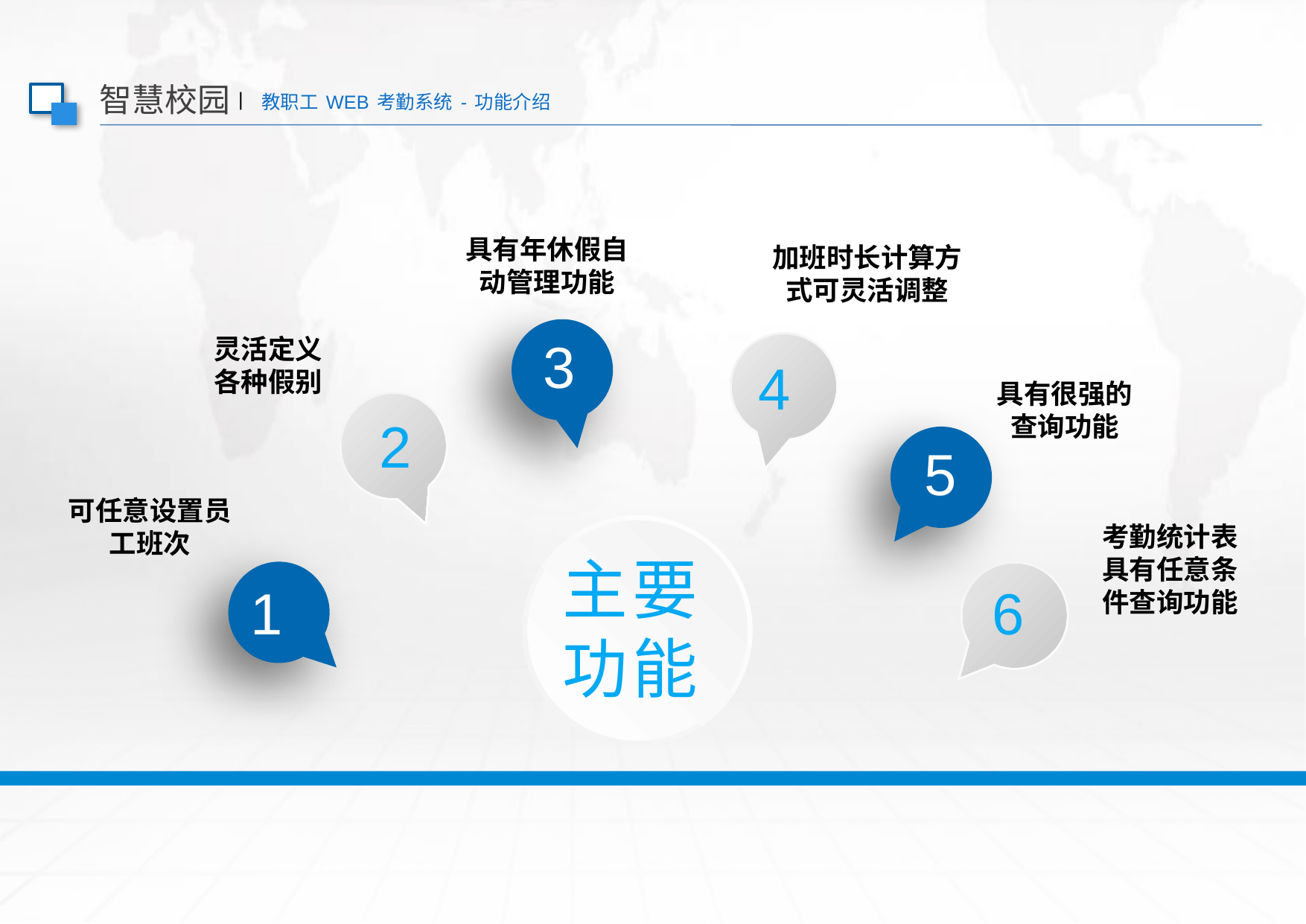

智慧校园|  教职工WEB考勤系统-功能介绍

具有年休假自动管理功能
加班时长计算方式可灵活调整

3
灵活定义各种假别

4
具有很强的查询功能

2

5
可任意设置员工班次
考勤统计表具有任意条件查询功能

主要功能

1
6